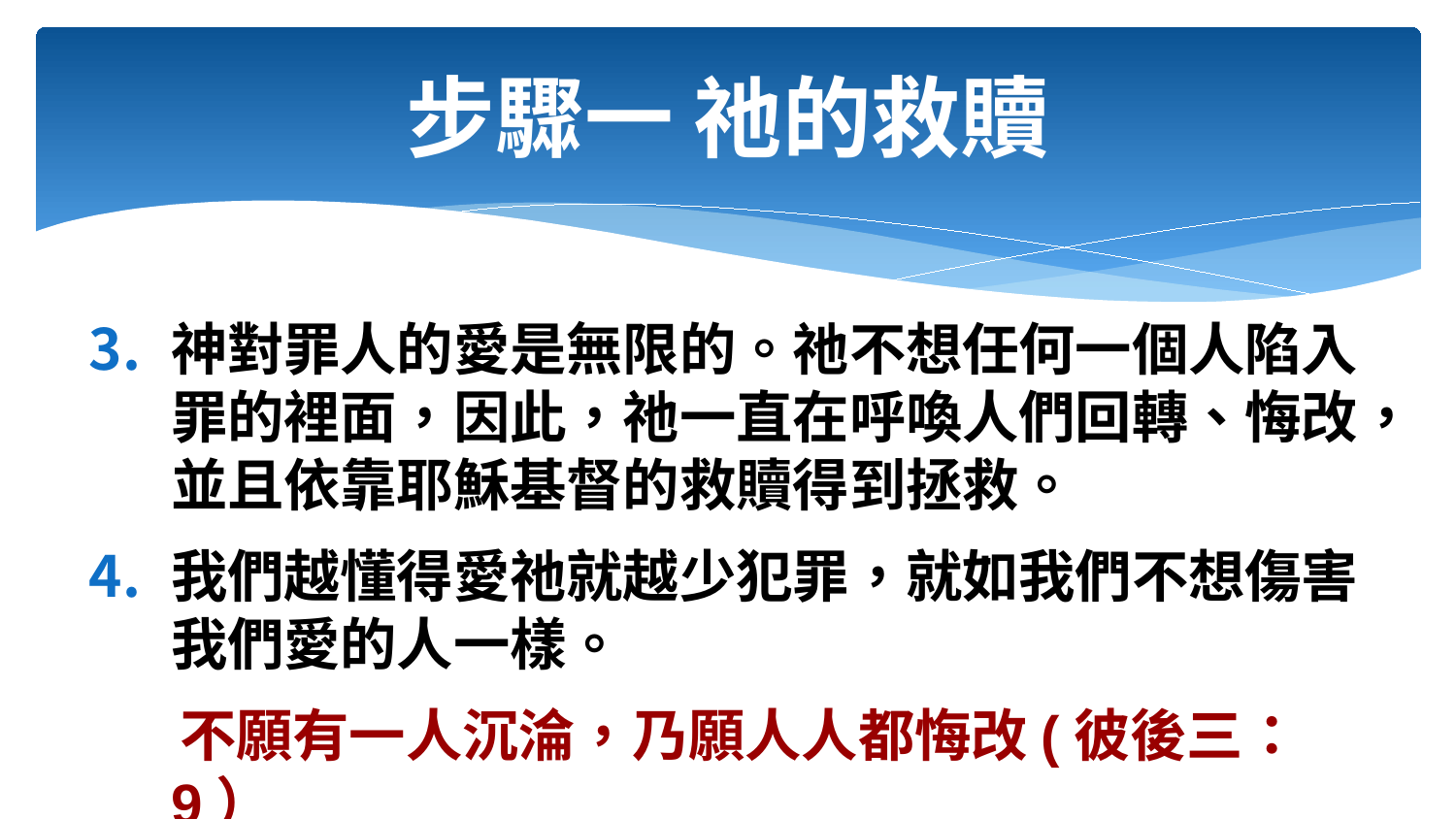

# 步驟一 祂的救贖
神對罪人的愛是無限的。祂不想任何一個人陷入罪的裡面，因此，祂一直在呼喚人們回轉、悔改，並且依靠耶穌基督的救贖得到拯救。
我們越懂得愛祂就越少犯罪，就如我們不想傷害我們愛的人一樣。
      不願有一人沉淪，乃願人人都悔改(彼後三：9）